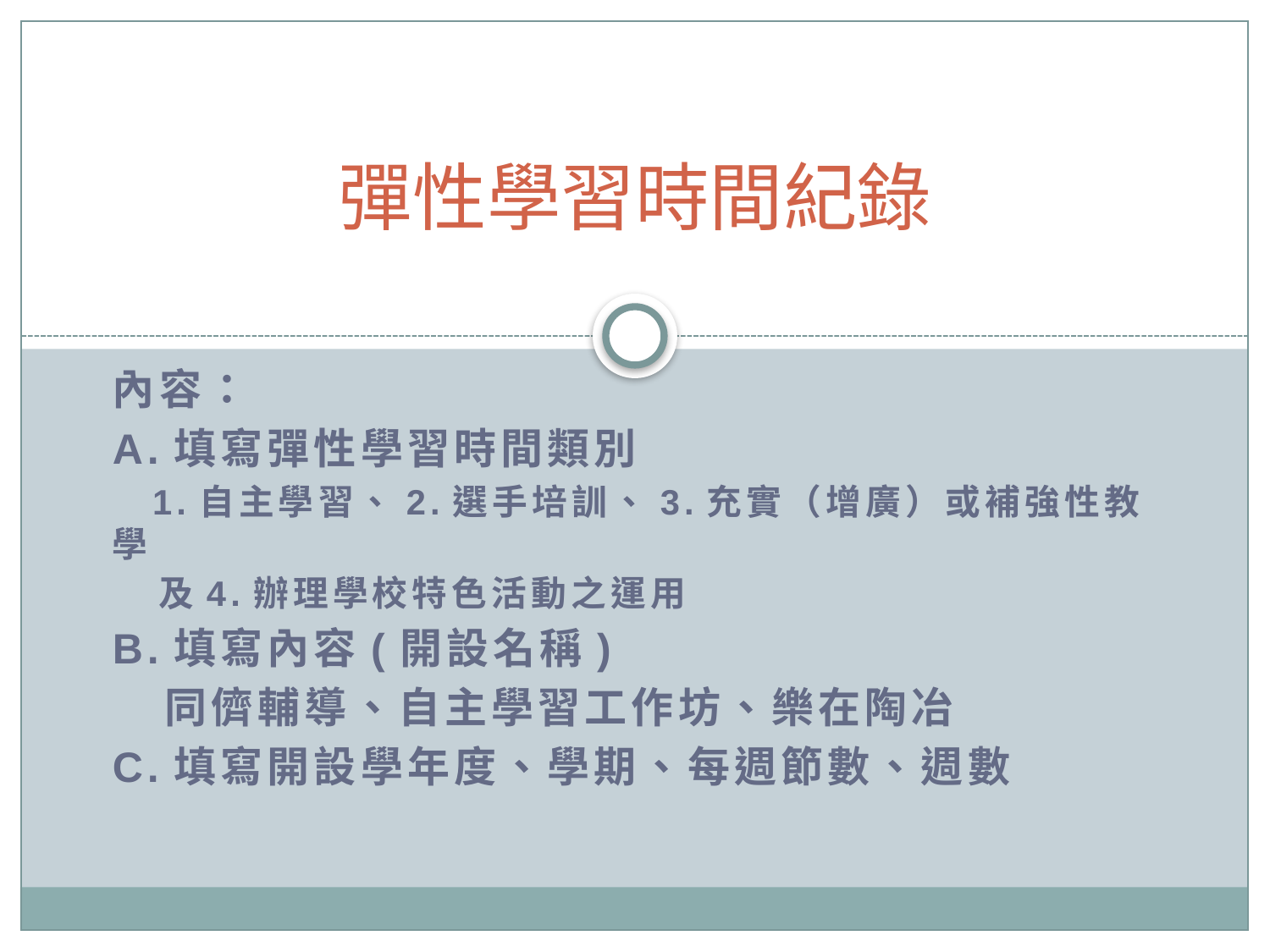

# 彈性學習時間紀錄
內容：
A.填寫彈性學習時間類別
   1.自主學習、2.選手培訓、3.充實（增廣）或補強性教學
   及4.辦理學校特色活動之運用
B.填寫內容(開設名稱)
   同儕輔導、自主學習工作坊、樂在陶冶
C.填寫開設學年度、學期、每週節數、週數